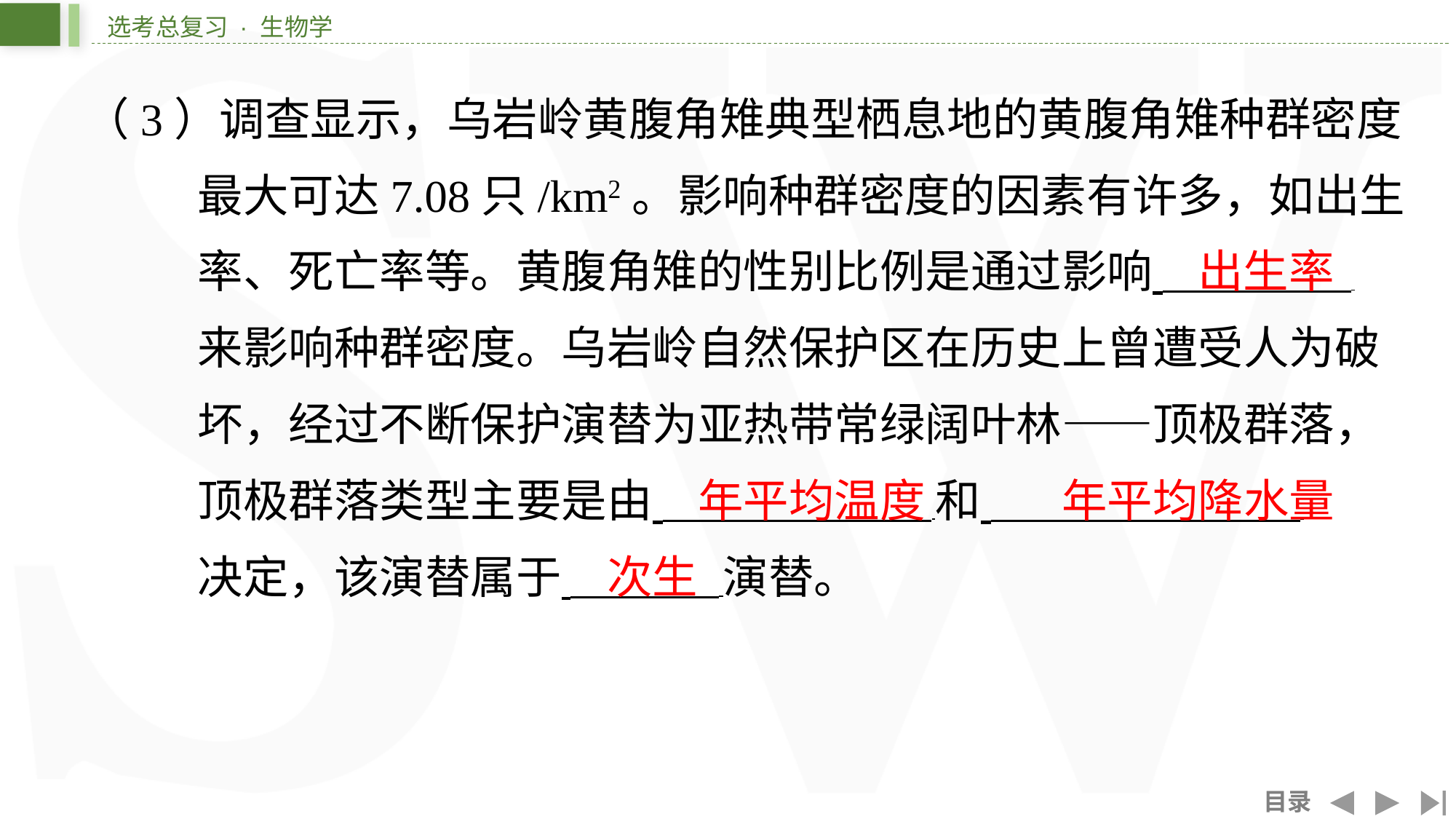

（3）调查显示，乌岩岭黄腹角雉典型栖息地的黄腹角雉种群密度
最大可达7.08只/km2。影响种群密度的因素有许多，如出生
率、死亡率等。黄腹角雉的性别比例是通过影响                              ⁠
来影响种群密度。乌岩岭自然保护区在历史上曾遭受人为破
坏，经过不断保护演替为亚热带常绿阔叶林——顶极群落，
顶极群落类型主要是由                                          和                                                ⁠
决定，该演替属于                        ⁠演替。
出生率
年平均温度
年平均降水量
次生